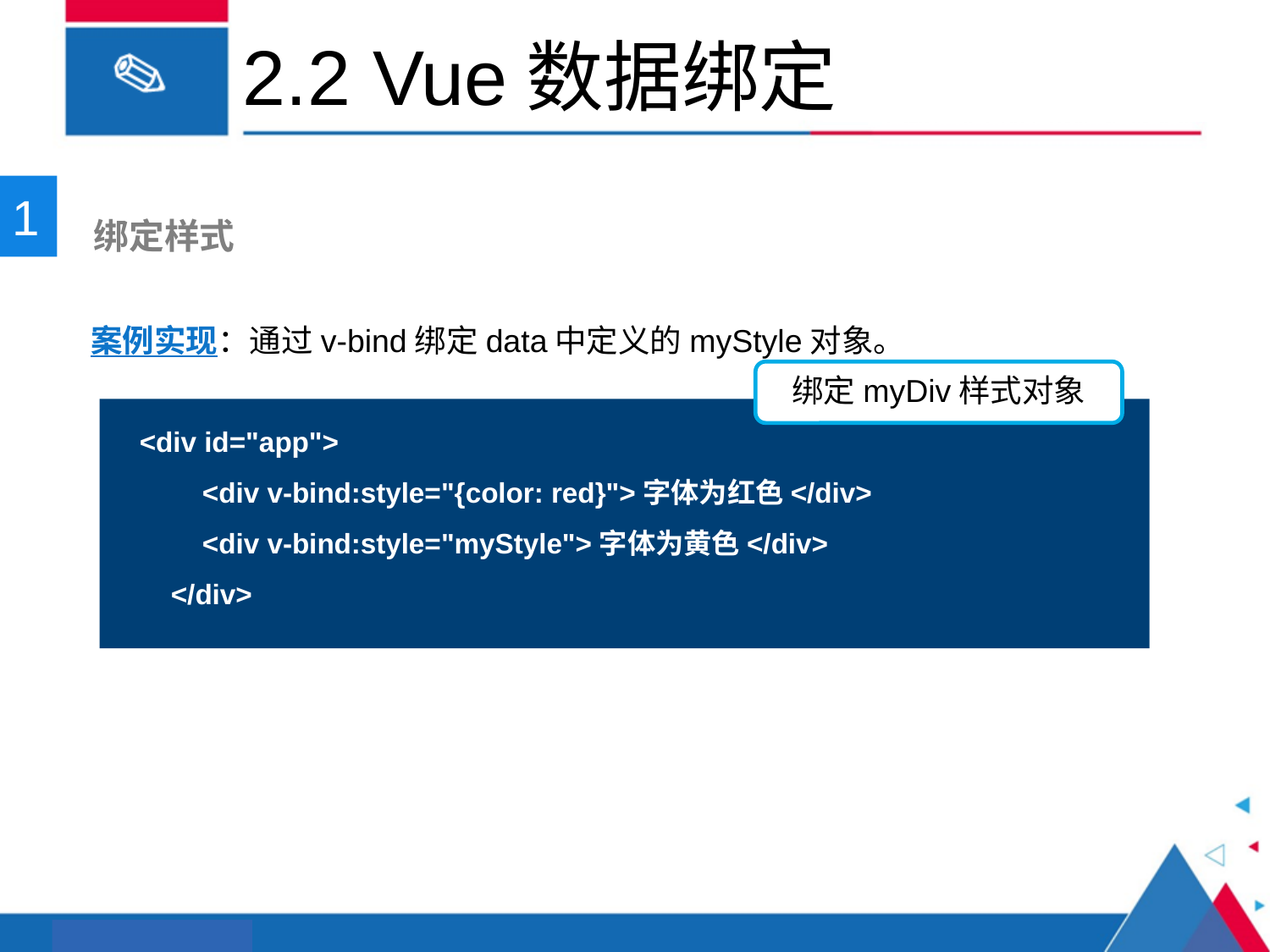

# 2.2 Vue数据绑定

1
  绑定样式
案例实现：通过v-bind绑定data中定义的myStyle对象。
绑定myDiv样式对象

<div id="app">
        <div v-bind:style="{color: red}">字体为红色</div>
        <div v-bind:style="myStyle">字体为黄色</div>
    </div>